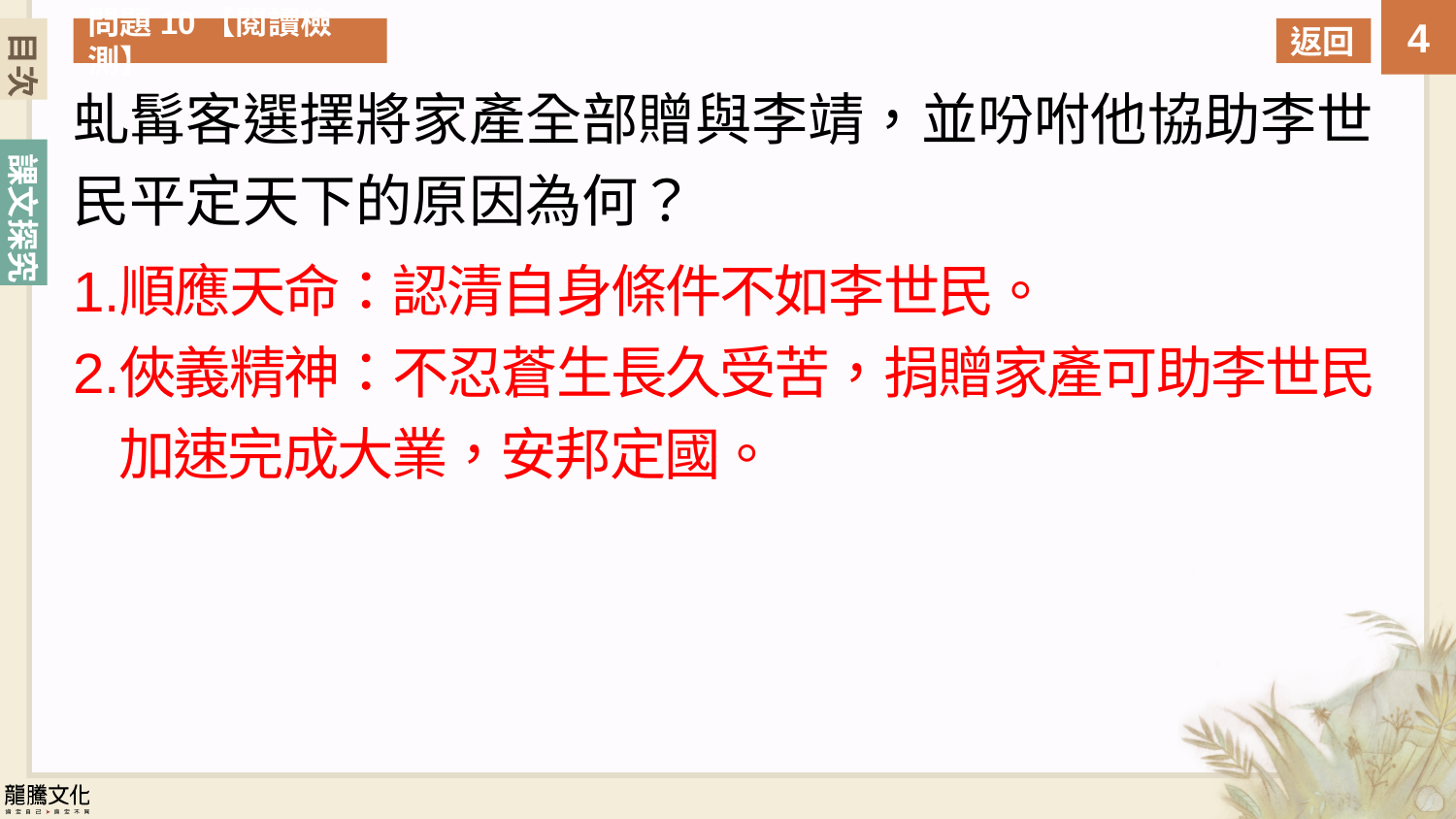

目次
問題10【閱讀檢測】
返回
虬髯客選擇將家產全部贈與李靖，並吩咐他協助李世民平定天下的原因為何？
順應天命：認清自身條件不如李世民。
俠義精神：不忍蒼生長久受苦，捐贈家產可助李世民加速完成大業，安邦定國。